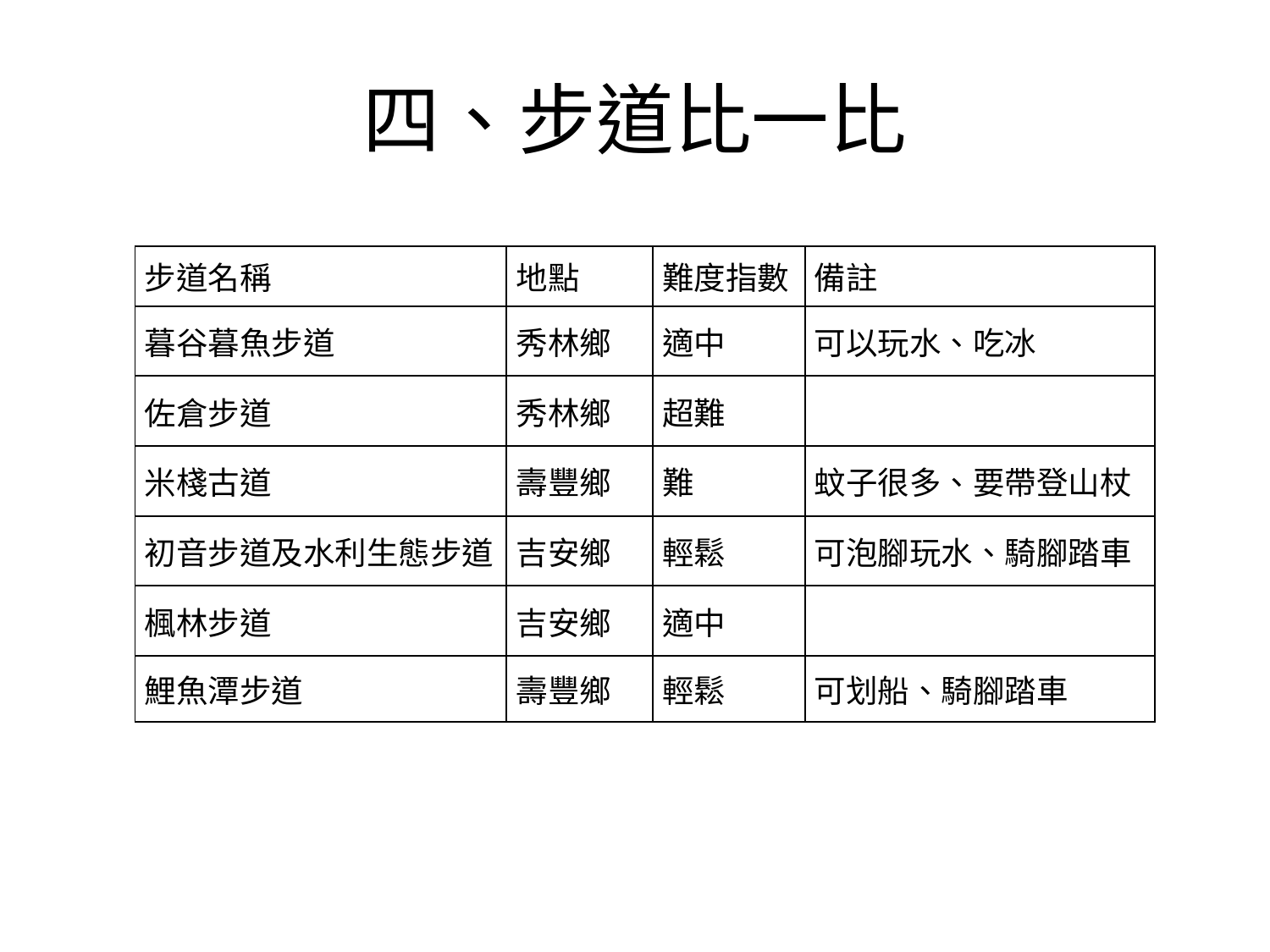

# 四、步道比一比
| 步道名稱 | 地點 | 難度指數 | 備註 |
| --- | --- | --- | --- |
| 暮谷暮魚步道 | 秀林鄉 | 適中 | 可以玩水、吃冰 |
| 佐倉步道 | 秀林鄉 | 超難 |  |
| 米棧古道 | 壽豐鄉 | 難 | 蚊子很多、要帶登山杖 |
| 初音步道及水利生態步道 | 吉安鄉 | 輕鬆 | 可泡腳玩水、騎腳踏車 |
| 楓林步道 | 吉安鄉 | 適中 |  |
| 鯉魚潭步道 | 壽豐鄉 | 輕鬆 | 可划船、騎腳踏車 |